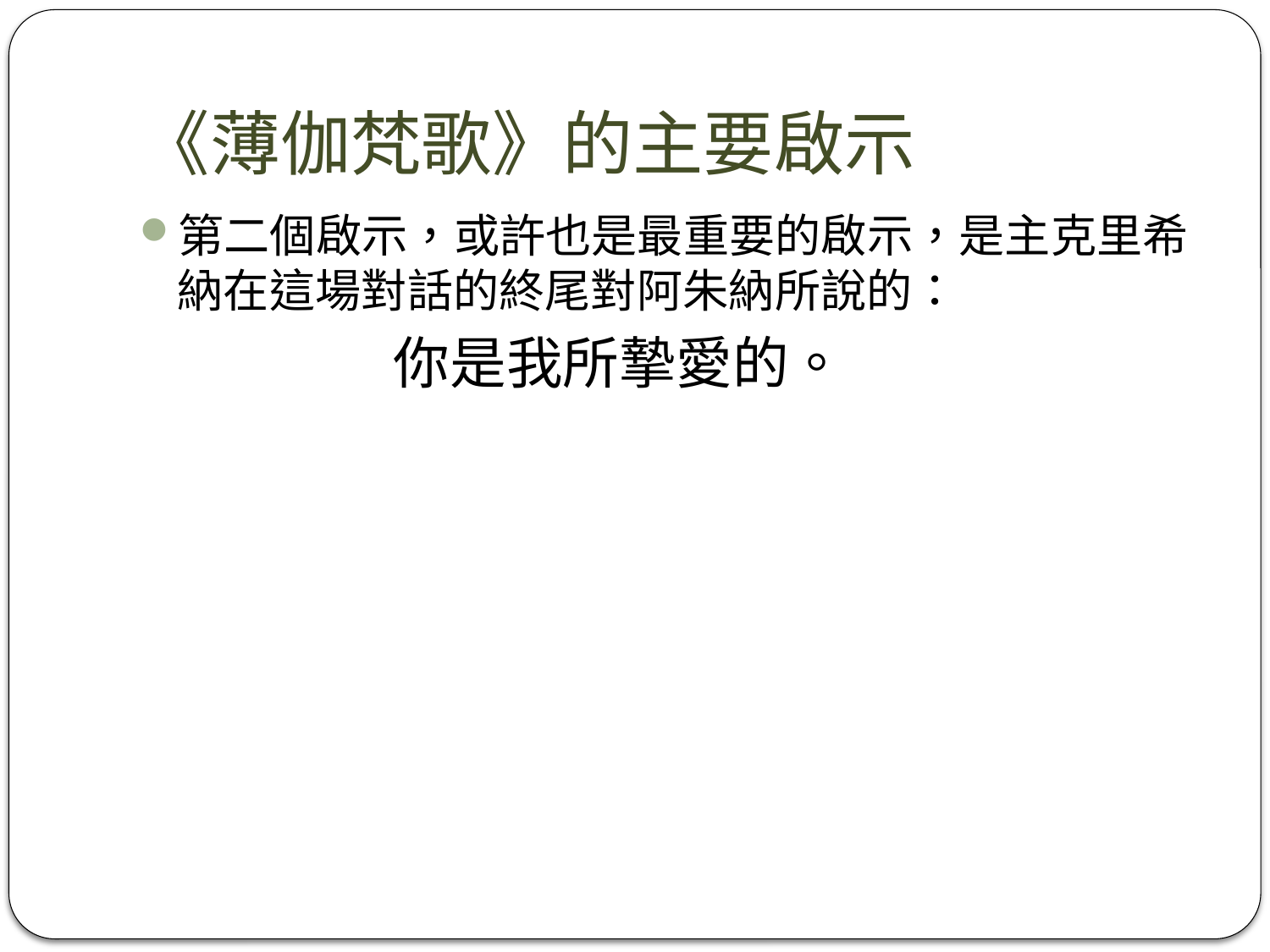

# 《薄伽梵歌》的主要啟示
第二個啟示，或許也是最重要的啟示，是主克里希納在這場對話的終尾對阿朱納所說的：
		你是我所摯愛的。